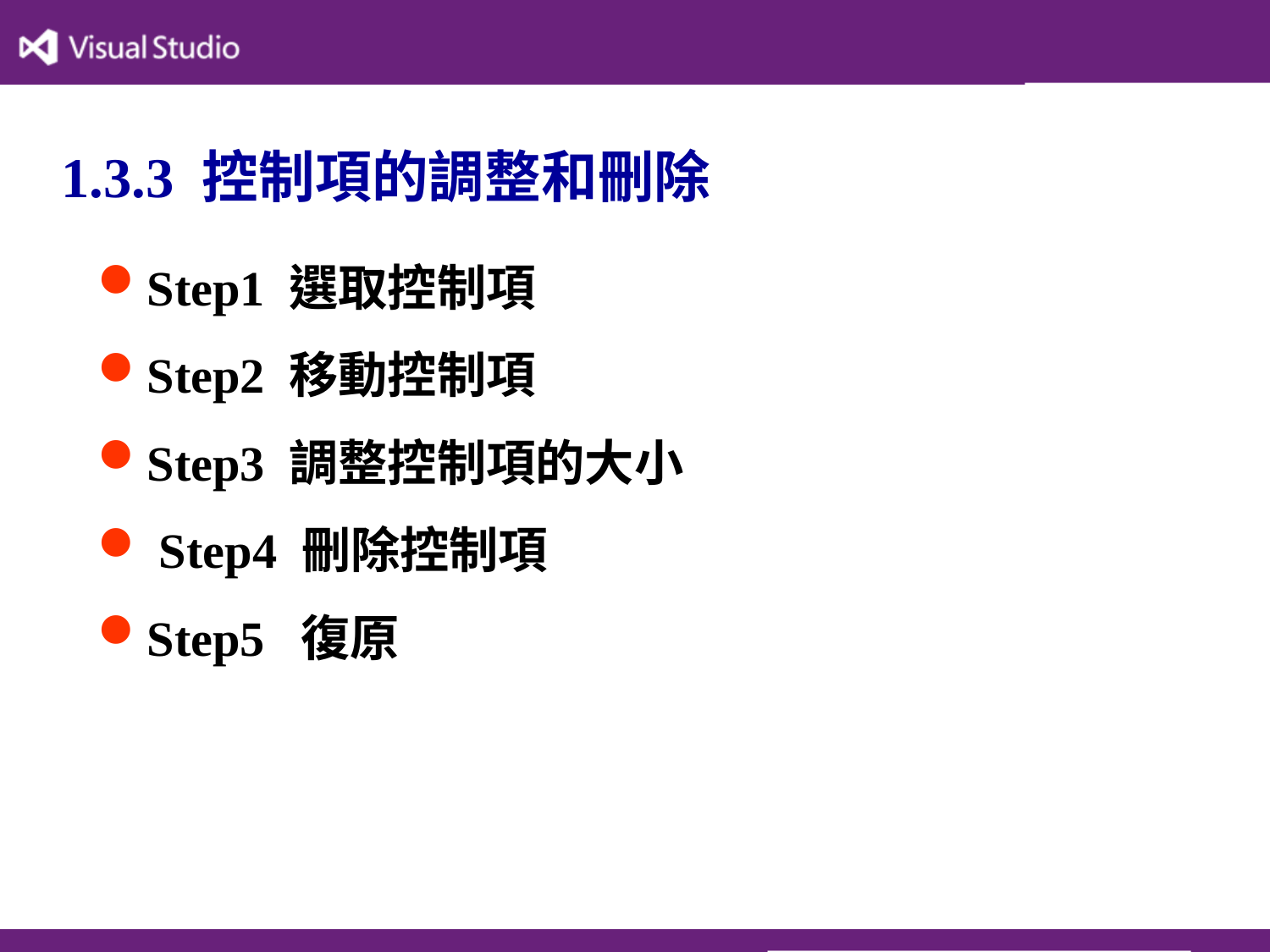

# 1.3.3 控制項的調整和刪除
Step1 選取控制項
Step2 移動控制項
Step3 調整控制項的大小
 Step4 刪除控制項
Step5  復原